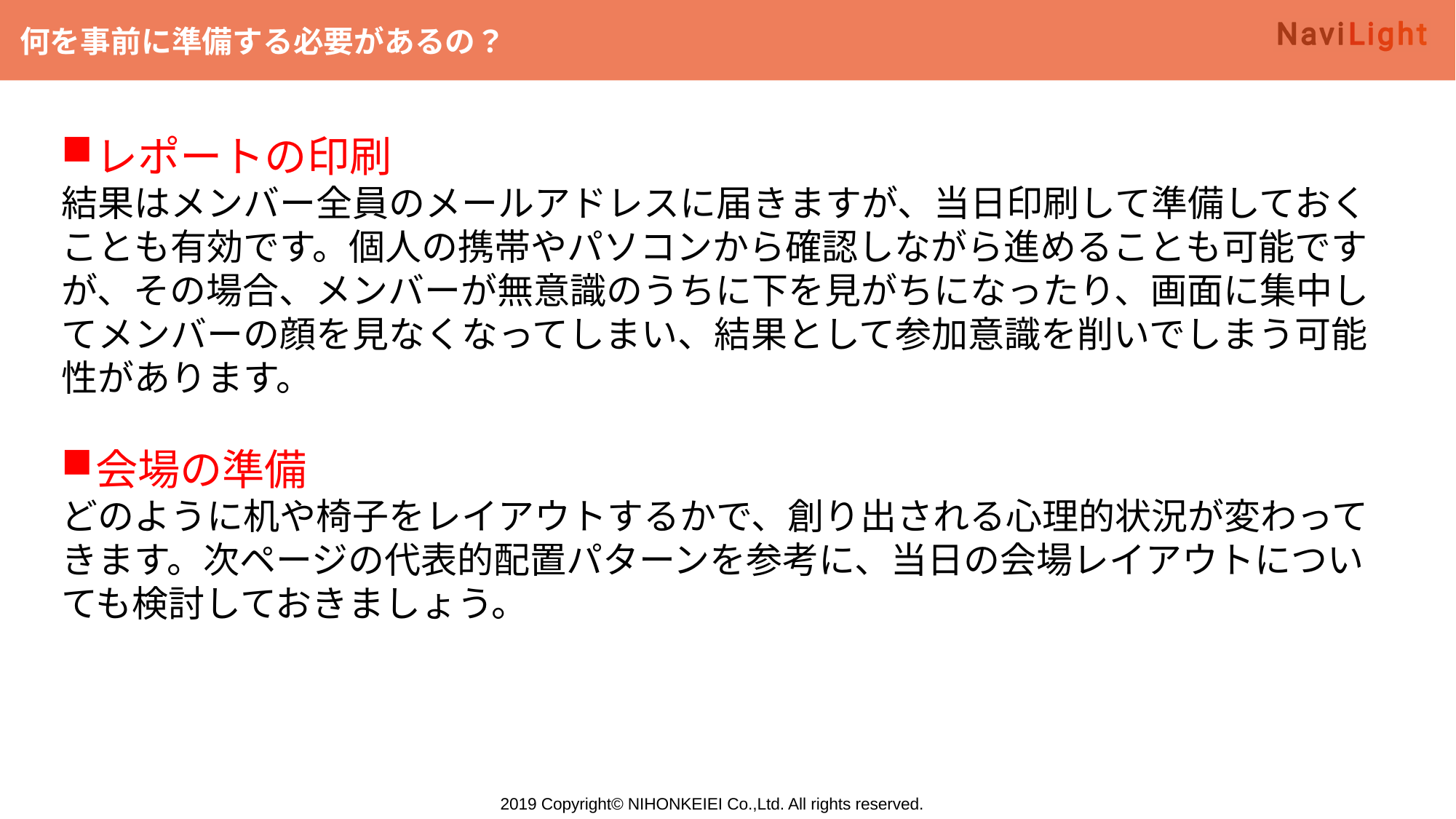

何を事前に準備する必要があるの？
レポートの印刷
結果はメンバー全員のメールアドレスに届きますが、当日印刷して準備しておくことも有効です。個人の携帯やパソコンから確認しながら進めることも可能ですが、その場合、メンバーが無意識のうちに下を見がちになったり、画面に集中してメンバーの顔を見なくなってしまい、結果として参加意識を削いでしまう可能性があります。

会場の準備
どのように机や椅子をレイアウトするかで、創り出される心理的状況が変わってきます。次ページの代表的配置パターンを参考に、当日の会場レイアウトについても検討しておきましょう。